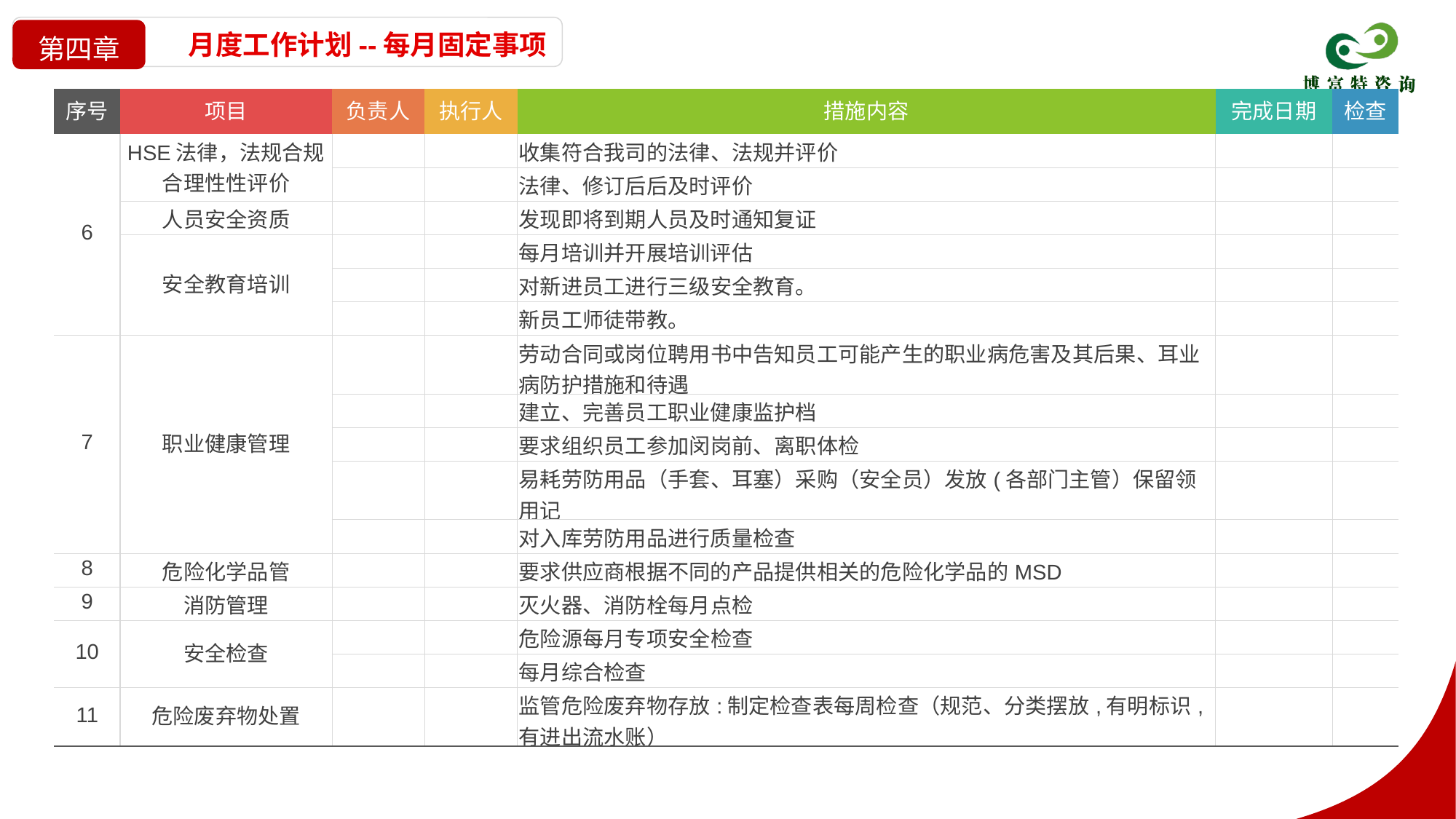

月度工作计划--每月固定事项
第四章
| 序号 | 项目 | 负责人 | 执行人 | 措施内容 | 完成日期 | 检查 |
| --- | --- | --- | --- | --- | --- | --- |
| 6 | HSE法律，法规合规合理性性评价 |  |  | 收集符合我司的法律、法规并评价 |  |  |
|  |  |  |  | 法律、修订后后及时评价 |  |  |
|  | 人员安全资质 |  |  | 发现即将到期人员及时通知复证 |  |  |
|  | 安全教育培训 |  |  | 每月培训并开展培训评估 |  |  |
|  |  |  |  | 对新进员工进行三级安全教育。 |  |  |
|  |  |  |  | 新员工师徒带教。 |  |  |
| 7 | 职业健康管理 |  |  | 劳动合同或岗位聘用书中告知员工可能产生的职业病危害及其后果、耳业病防护措施和待遇 |  |  |
|  |  |  |  | 建立、完善员工职业健康监护档 |  |  |
|  |  |  |  | 要求组织员工参加闵岗前、离职体检 |  |  |
|  |  |  |  | 易耗劳防用品（手套、耳塞）采购（安全员）发放(各部门主管）保留领用记 |  |  |
|  |  |  |  | 对入库劳防用品进行质量检查 |  |  |
| 8 | 危险化学品管 |  |  | 要求供应商根据不同的产品提供相关的危险化学品的MSD |  |  |
| 9 | 消防管理 |  |  | 灭火器、消防栓每月点检 |  |  |
| 10 | 安全检查 |  |  | 危险源每月专项安全检查 |  |  |
|  |  |  |  | 每月综合检查 |  |  |
| 11 | 危险废弃物处置 |  |  | 监管危险废弃物存放:制定检查表每周检查（规范、分类摆放,有明标识,有进出流水账） |  |  |